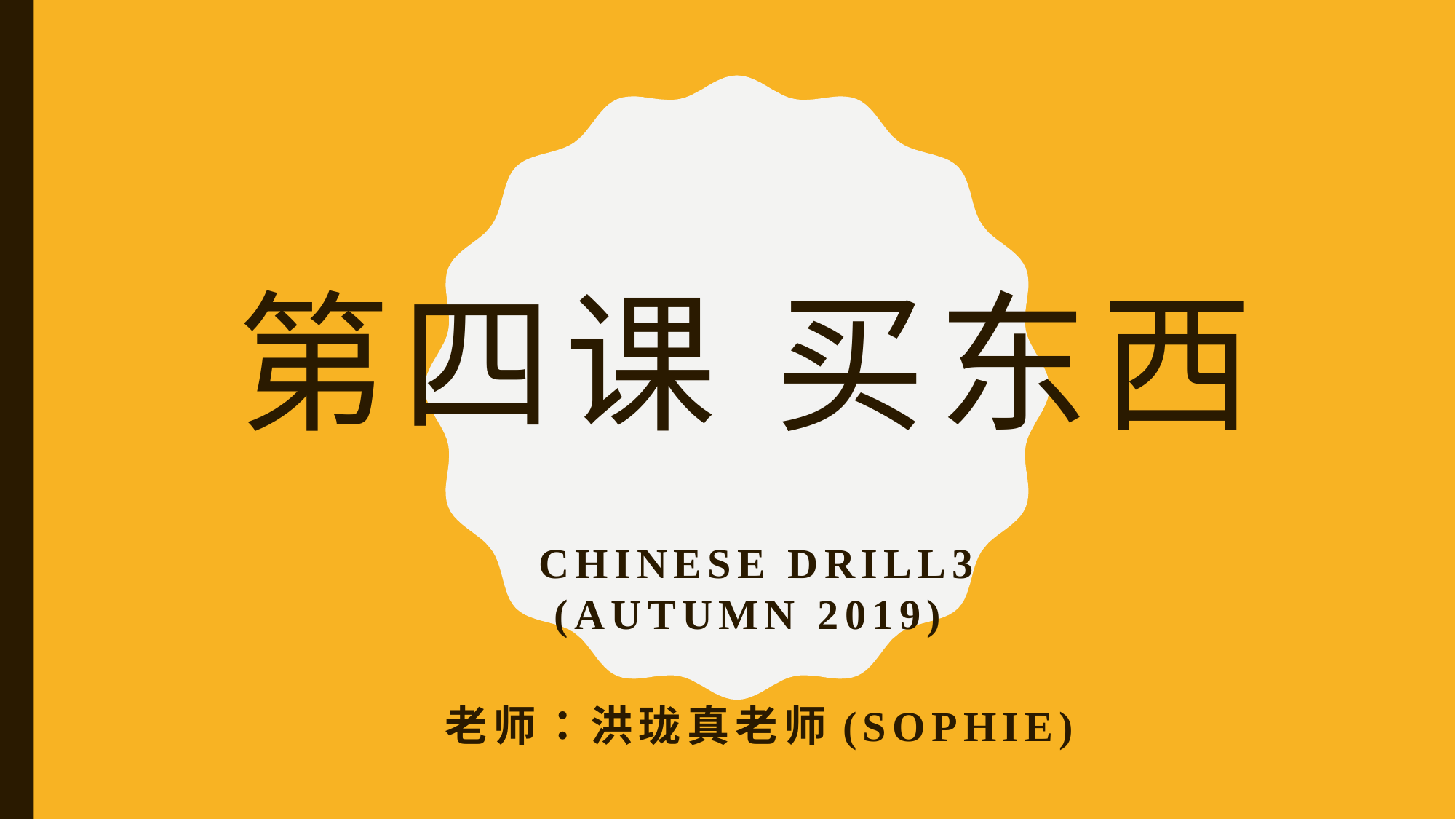

# 第四课 买东西
Chinese Drill3
(Autumn 2019)
老师：洪珑真老师(Sophie)